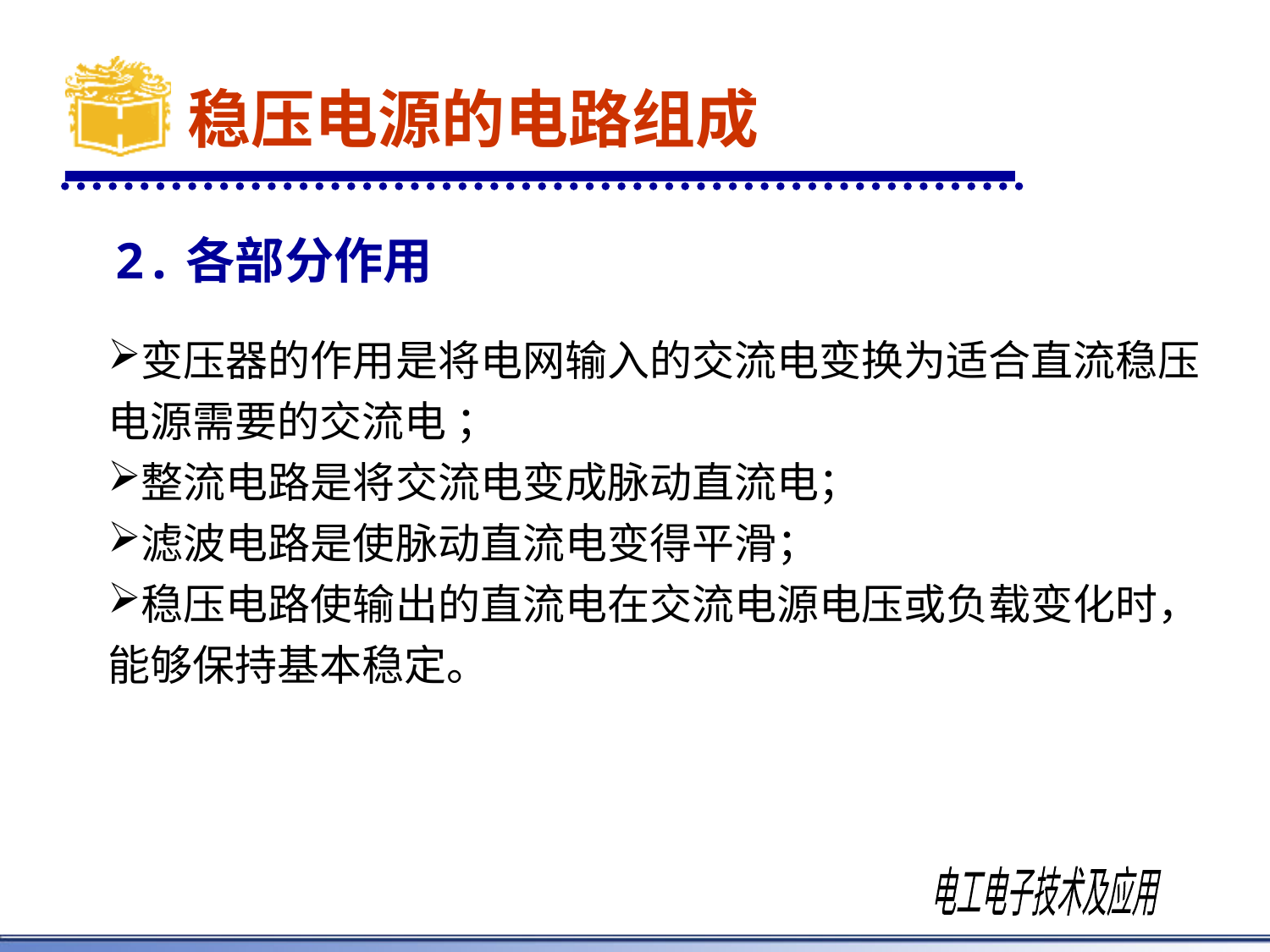

# 稳压电源的电路组成
 2.各部分作用
变压器的作用是将电网输入的交流电变换为适合直流稳压电源需要的交流电 ；
整流电路是将交流电变成脉动直流电；
滤波电路是使脉动直流电变得平滑；
稳压电路使输出的直流电在交流电源电压或负载变化时，能够保持基本稳定。